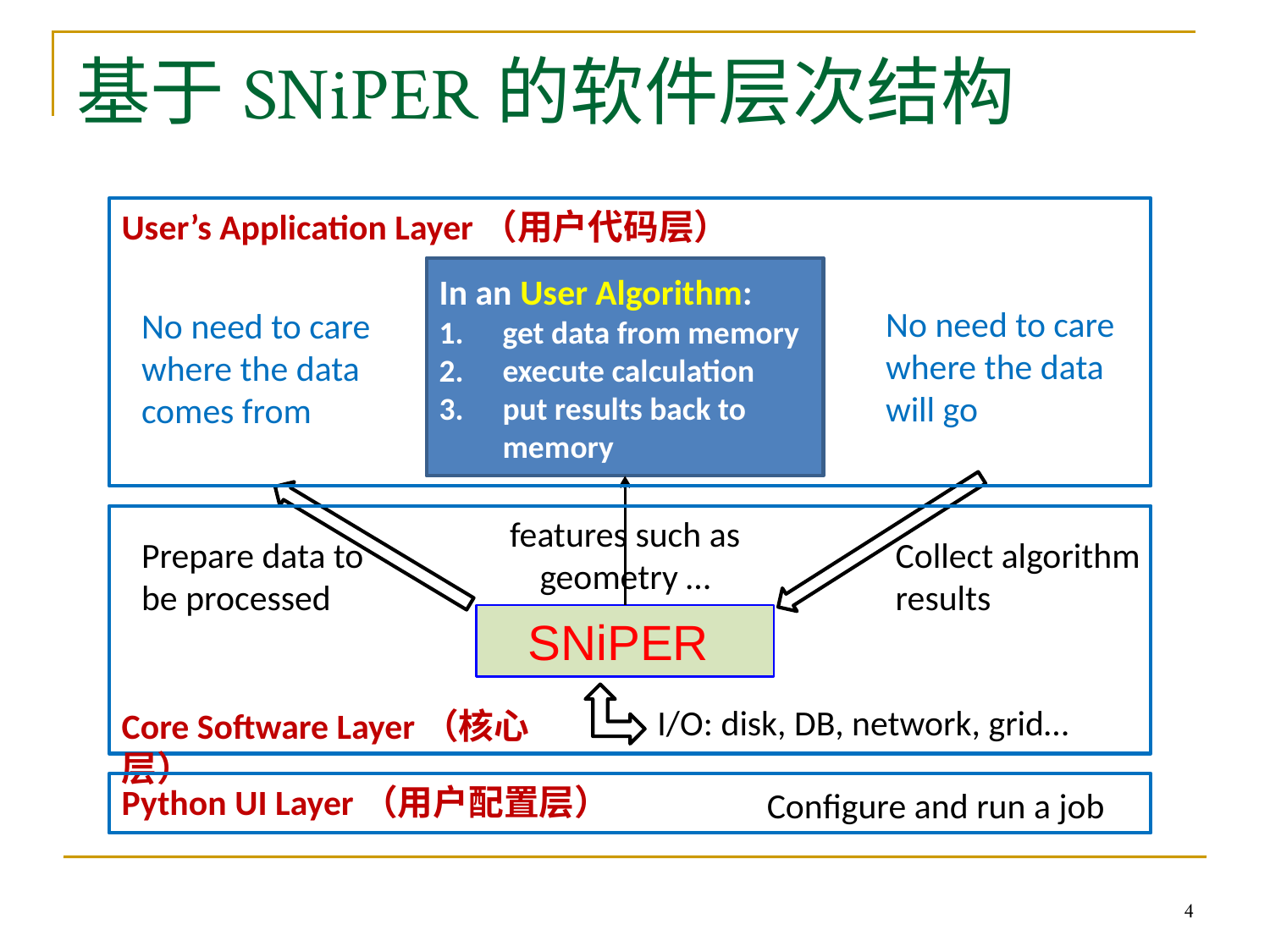

# 基于SNiPER的软件层次结构
User’s Application Layer（用户代码层）

In an User Algorithm:
get data from memory
execute calculation
put results back to memory
No need to care where the data will go
No need to care where the data comes from

features such as
geometry …
Prepare data to be processed
Collect algorithm results

SNiPER

I/O: disk, DB, network, grid…
Core Software Layer（核心层）
Python UI Layer（用户配置层）

Configure and run a job
4